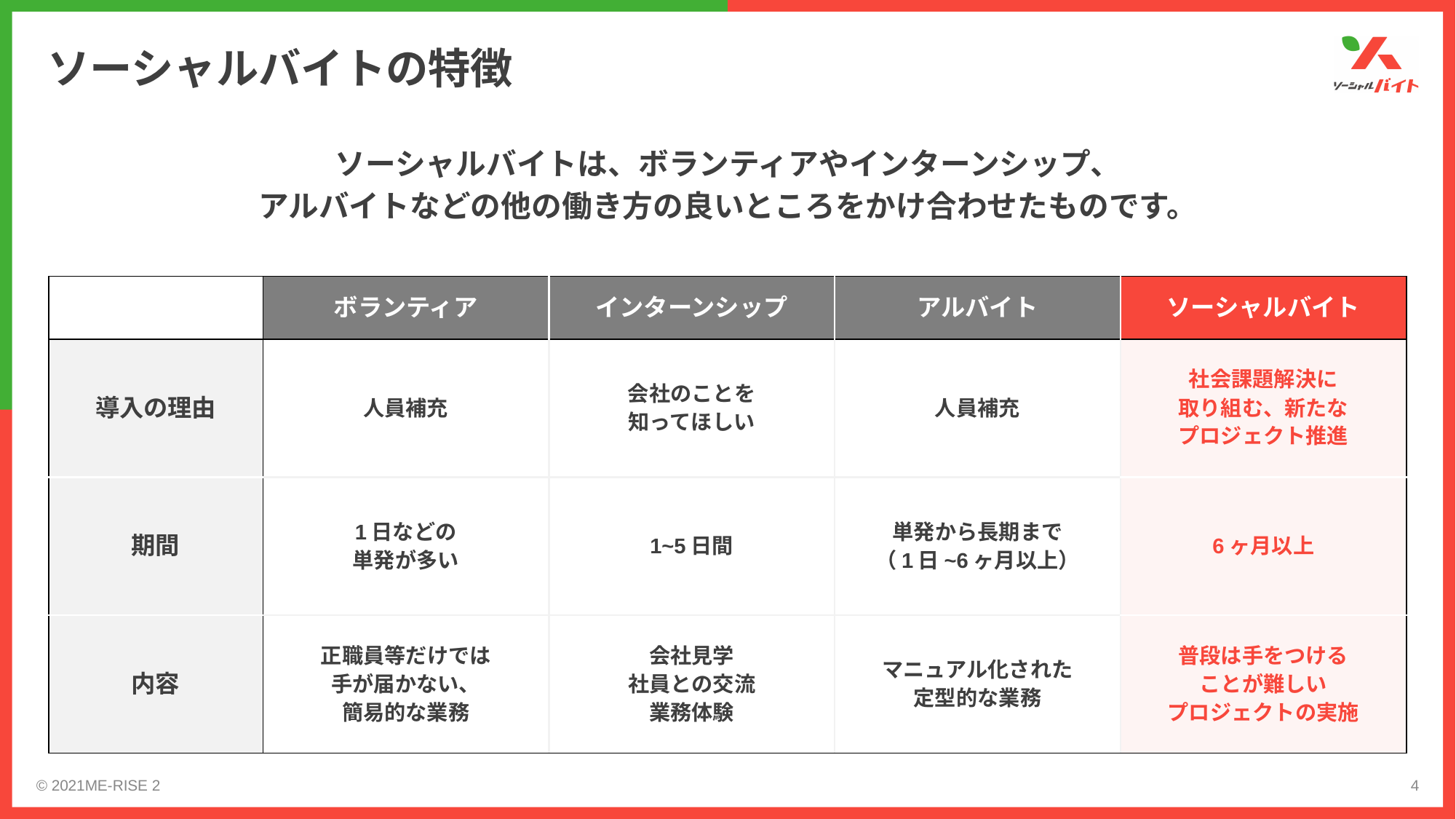

# ソーシャルバイトの特徴
ソーシャルバイトは、ボランティアやインターンシップ、
アルバイトなどの他の働き方の良いところをかけ合わせたものです。
|  | ボランティア | インターンシップ | アルバイト | ソーシャルバイト |
| --- | --- | --- | --- | --- |
| 導入の理由 | 人員補充 | 会社のことを 知ってほしい | 人員補充 | 社会課題解決に 取り組む、新たな プロジェクト推進 |
| 期間 | 1日などの 単発が多い | 1~5日間 | 単発から長期まで （1日~6ヶ月以上） | 6ヶ月以上 |
| 内容 | 正職員等だけでは 手が届かない、 簡易的な業務 | 会社見学 社員との交流 業務体験 | マニュアル化された 定型的な業務 | 普段は手をつける ことが難しい プロジェクトの実施 |
© 2021ME-RISE 2
4